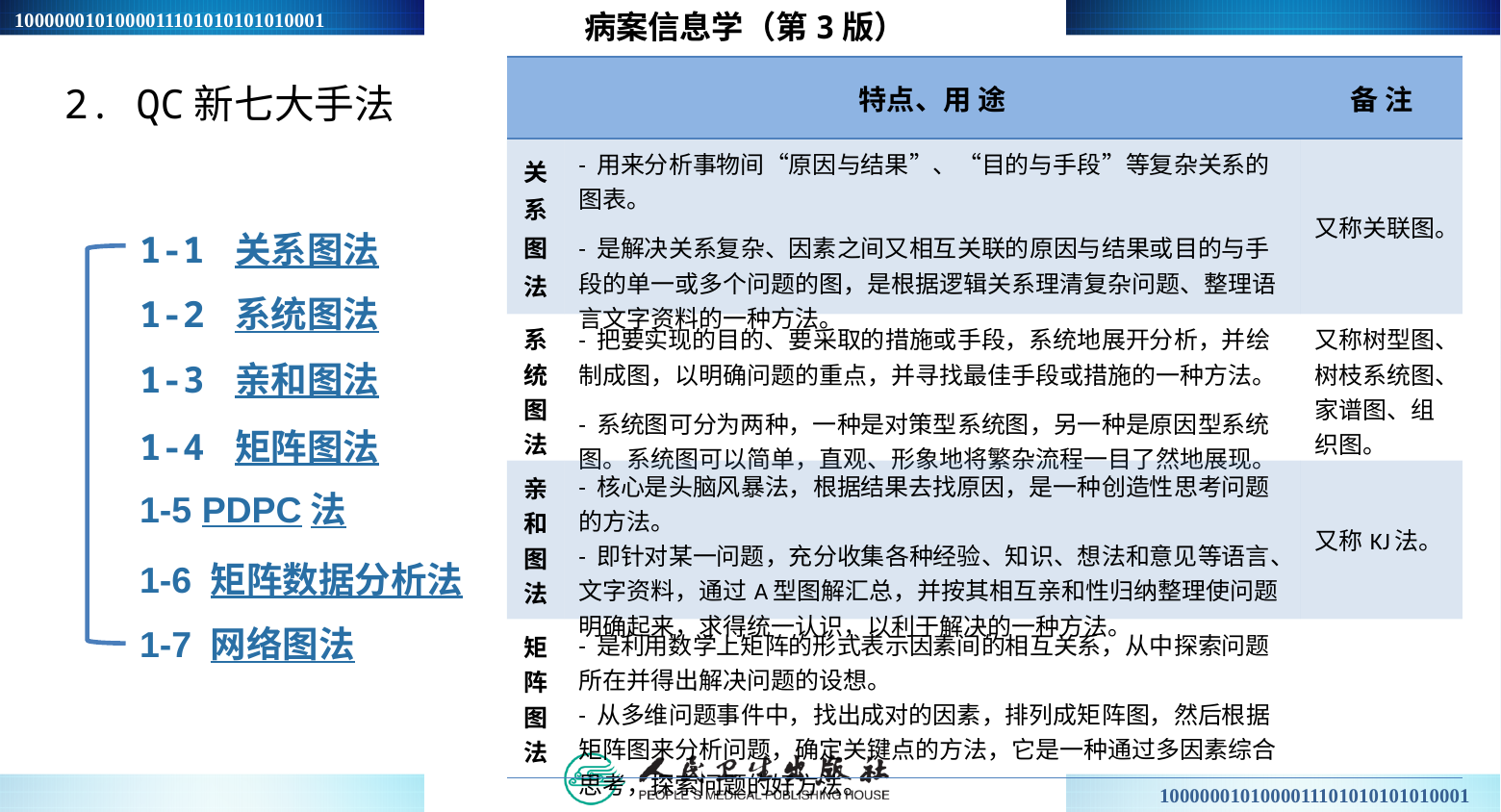

病案信息学（第3版）
2. QC新七大手法
|  | 特点、用 途 | 备 注 |
| --- | --- | --- |
| 关系图法 | - 用来分析事物间“原因与结果”、“目的与手段”等复杂关系的图表。 - 是解决关系复杂、因素之间又相互关联的原因与结果或目的与手段的单一或多个问题的图，是根据逻辑关系理清复杂问题、整理语言文字资料的一种方法。 | 又称关联图。 |
| 系统图法 | - 把要实现的目的、要采取的措施或手段，系统地展开分析，并绘制成图，以明确问题的重点，并寻找最佳手段或措施的一种方法。 - 系统图可分为两种，一种是对策型系统图，另一种是原因型系统图。系统图可以简单，直观、形象地将繁杂流程一目了然地展现。 | 又称树型图、树枝系统图、家谱图、组织图。 |
| 亲和图法 | - 核心是头脑风暴法，根据结果去找原因，是一种创造性思考问题的方法。 - 即针对某一问题，充分收集各种经验、知识、想法和意见等语言、文字资料，通过A型图解汇总，并按其相互亲和性归纳整理使问题明确起来，求得统一认识，以利于解决的一种方法。 | 又称KJ法。 |
| 矩阵图法 | - 是利用数学上矩阵的形式表示因素间的相互关系，从中探索问题所在并得出解决问题的设想。 - 从多维问题事件中，找出成对的因素，排列成矩阵图，然后根据矩阵图来分析问题，确定关键点的方法，它是一种通过多因素综合思考，探索问题的好方法。 |  |
1-1 关系图法

1-2 系统图法
1-3 亲和图法
1-4 矩阵图法
1-5 PDPC法
1-6 矩阵数据分析法
1-7 网络图法